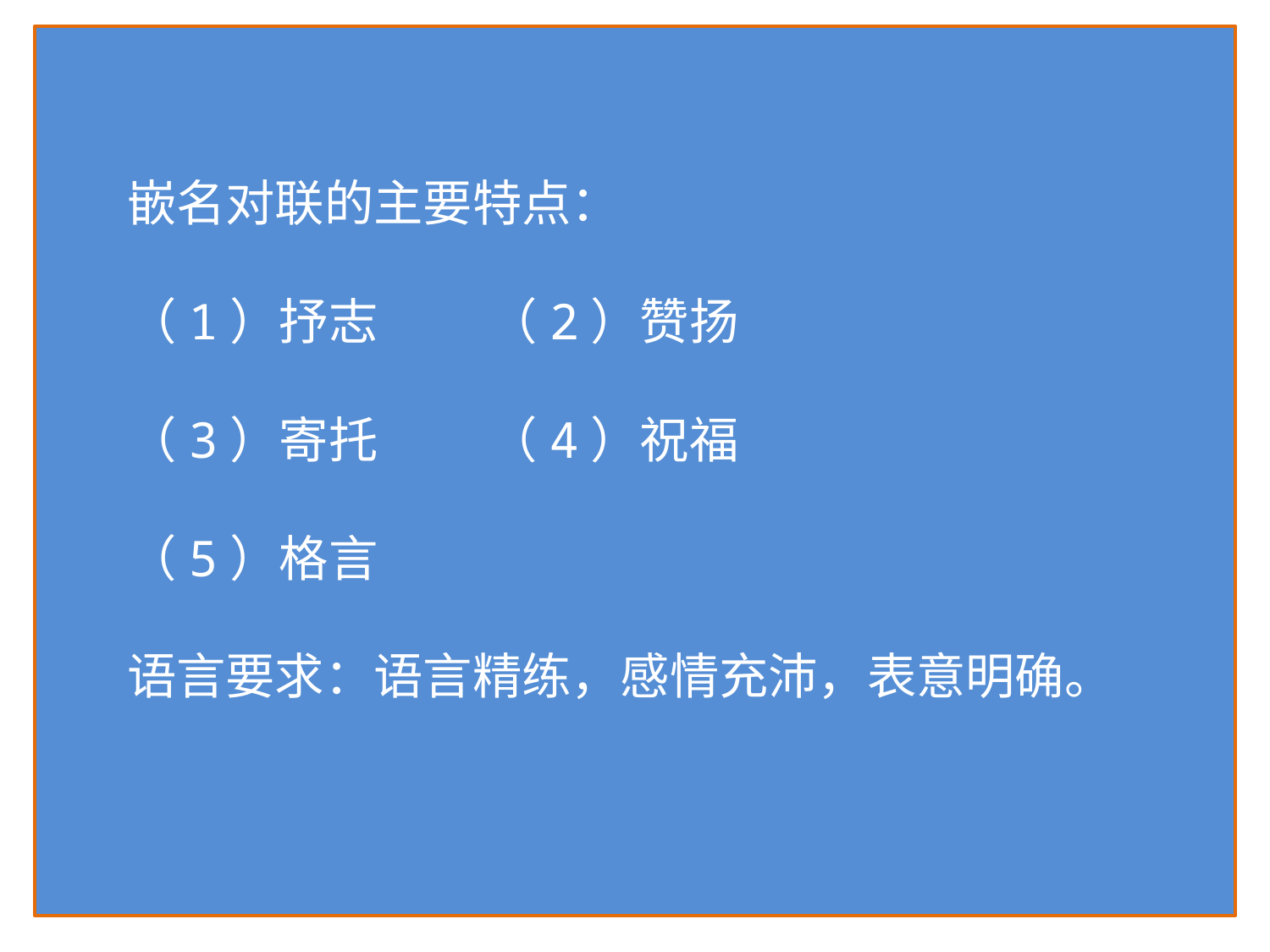

嵌名对联的主要特点：
（1）抒志          （2）赞扬
（3）寄托          （4）祝福
（5）格言
语言要求：语言精练，感情充沛，表意明确。